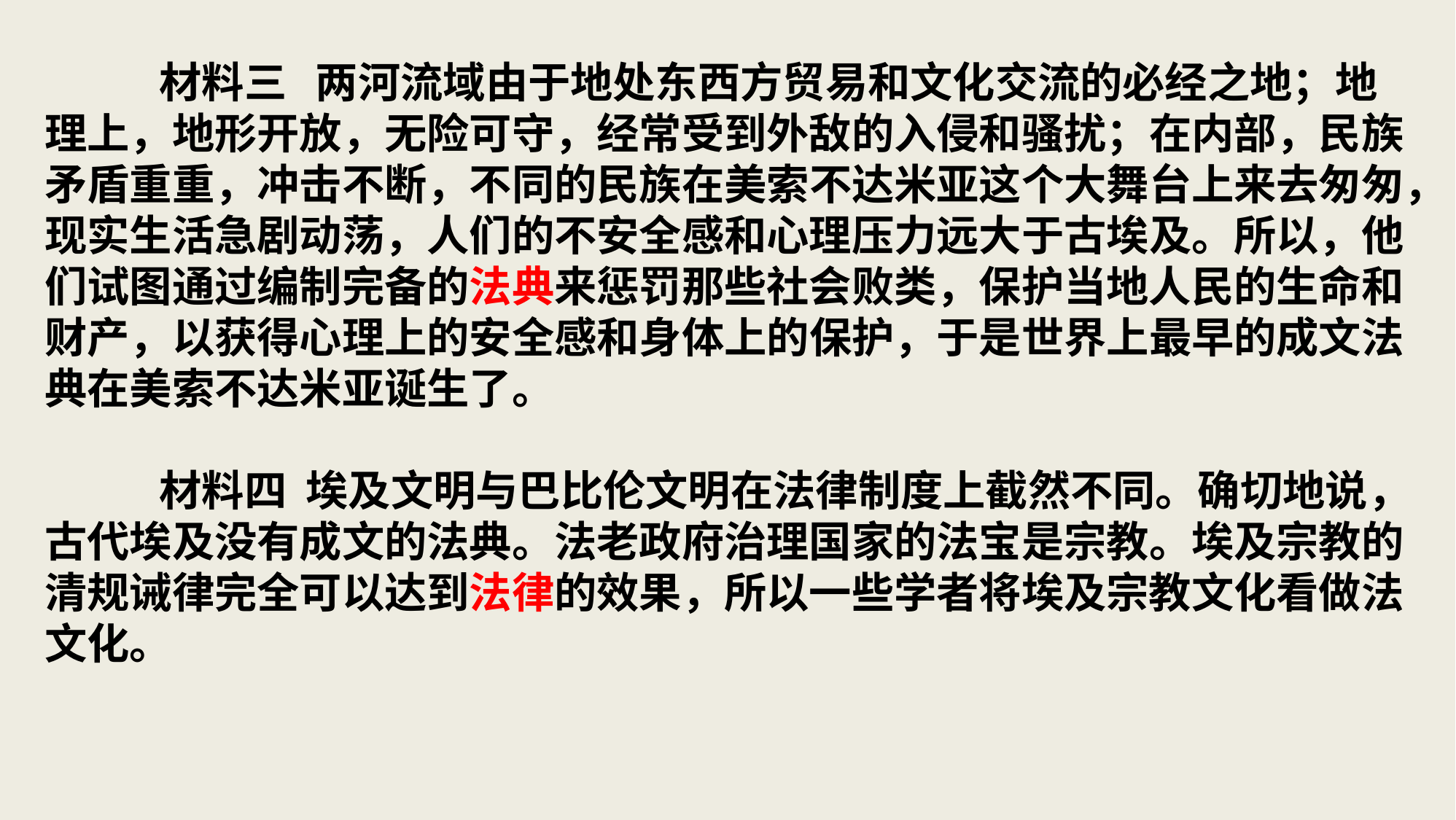

材料三   两河流域由于地处东西方贸易和文化交流的必经之地；地理上，地形开放，无险可守，经常受到外敌的入侵和骚扰；在内部，民族矛盾重重，冲击不断，不同的民族在美索不达米亚这个大舞台上来去匆匆，现实生活急剧动荡，人们的不安全感和心理压力远大于古埃及。所以，他们试图通过编制完备的法典来惩罚那些社会败类，保护当地人民的生命和财产，以获得心理上的安全感和身体上的保护，于是世界上最早的成文法典在美索不达米亚诞生了。

材料四  埃及文明与巴比伦文明在法律制度上截然不同。确切地说，古代埃及没有成文的法典。法老政府治理国家的法宝是宗教。埃及宗教的清规诫律完全可以达到法律的效果，所以一些学者将埃及宗教文化看做法文化。